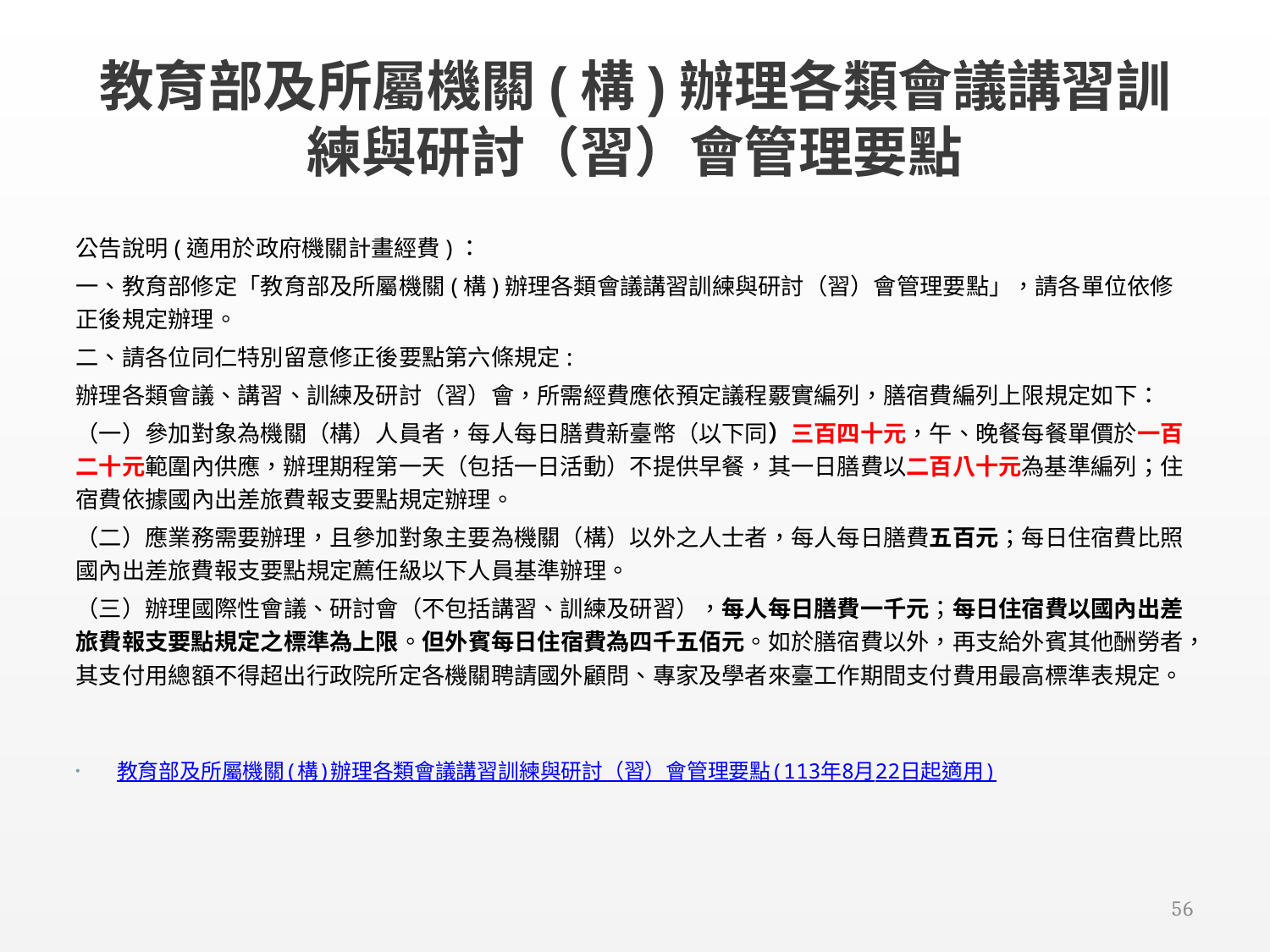

# 教育部及所屬機關(構)辦理各類會議講習訓練與研討（習）會管理要點
公告說明(適用於政府機關計畫經費)：
一、教育部修定「教育部及所屬機關(構)辦理各類會議講習訓練與研討（習）會管理要點」，請各單位依修正後規定辦理。
二、請各位同仁特別留意修正後要點第六條規定:
辦理各類會議、講習、訓練及研討（習）會，所需經費應依預定議程覈實編列，膳宿費編列上限規定如下：
（一）參加對象為機關（構）人員者，每人每日膳費新臺幣（以下同）三百四十元，午、晚餐每餐單價於一百二十元範圍內供應，辦理期程第一天（包括一日活動）不提供早餐，其一日膳費以二百八十元為基準編列；住宿費依據國內出差旅費報支要點規定辦理。
（二）應業務需要辦理，且參加對象主要為機關（構）以外之人士者，每人每日膳費五百元；每日住宿費比照國內出差旅費報支要點規定薦任級以下人員基準辦理。
（三）辦理國際性會議、研討會（不包括講習、訓練及研習），每人每日膳費一千元；每日住宿費以國內出差旅費報支要點規定之標準為上限。但外賓每日住宿費為四千五佰元。如於膳宿費以外，再支給外賓其他酬勞者，其支付用總額不得超出行政院所定各機關聘請國外顧問、專家及學者來臺工作期間支付費用最高標準表規定。

教育部及所屬機關(構)辦理各類會議講習訓練與研討（習）會管理要點(113年8月22日起適用)

56